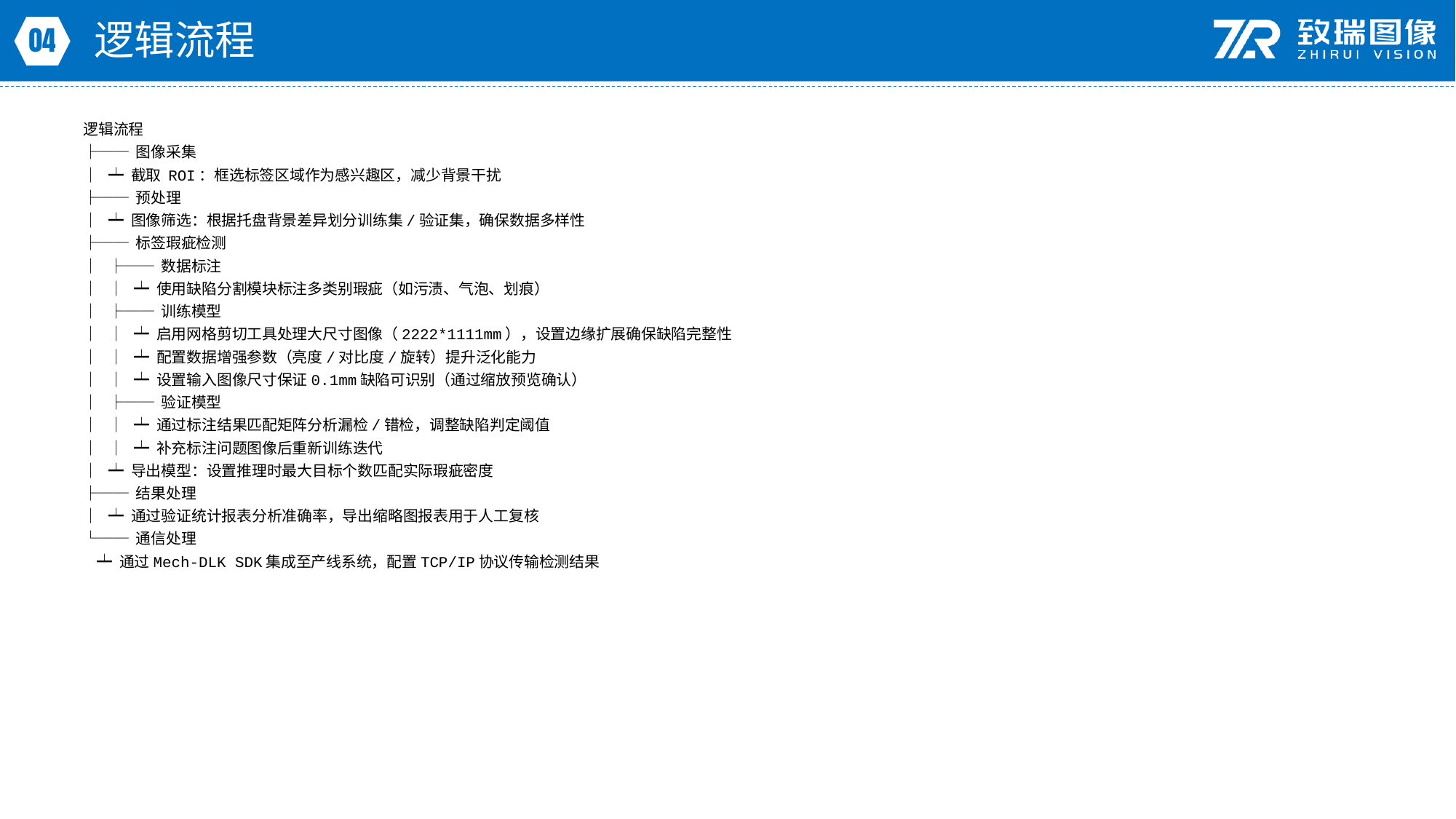

逻辑流程
04

逻辑流程
├── 图像采集
│   ┷ 截取 ROI：框选标签区域作为感兴趣区，减少背景干扰
├── 预处理
│   ┷ 图像筛选：根据托盘背景差异划分训练集/验证集，确保数据多样性
├── 标签瑕疵检测
│   ├── 数据标注
│   │   ┷ 使用缺陷分割模块标注多类别瑕疵（如污渍、气泡、划痕）
│   ├── 训练模型
│   │   ┷ 启用网格剪切工具处理大尺寸图像（2222*1111mm），设置边缘扩展确保缺陷完整性
│   │   ┷ 配置数据增强参数（亮度/对比度/旋转）提升泛化能力
│   │   ┷ 设置输入图像尺寸保证0.1mm缺陷可识别（通过缩放预览确认）
│   ├── 验证模型
│   │   ┷ 通过标注结果匹配矩阵分析漏检/错检，调整缺陷判定阈值
│   │   ┷ 补充标注问题图像后重新训练迭代
│   ┷ 导出模型：设置推理时最大目标个数匹配实际瑕疵密度
├── 结果处理
│   ┷ 通过验证统计报表分析准确率，导出缩略图报表用于人工复核
└── 通信处理
    ┷ 通过Mech-DLK SDK集成至产线系统，配置TCP/IP协议传输检测结果